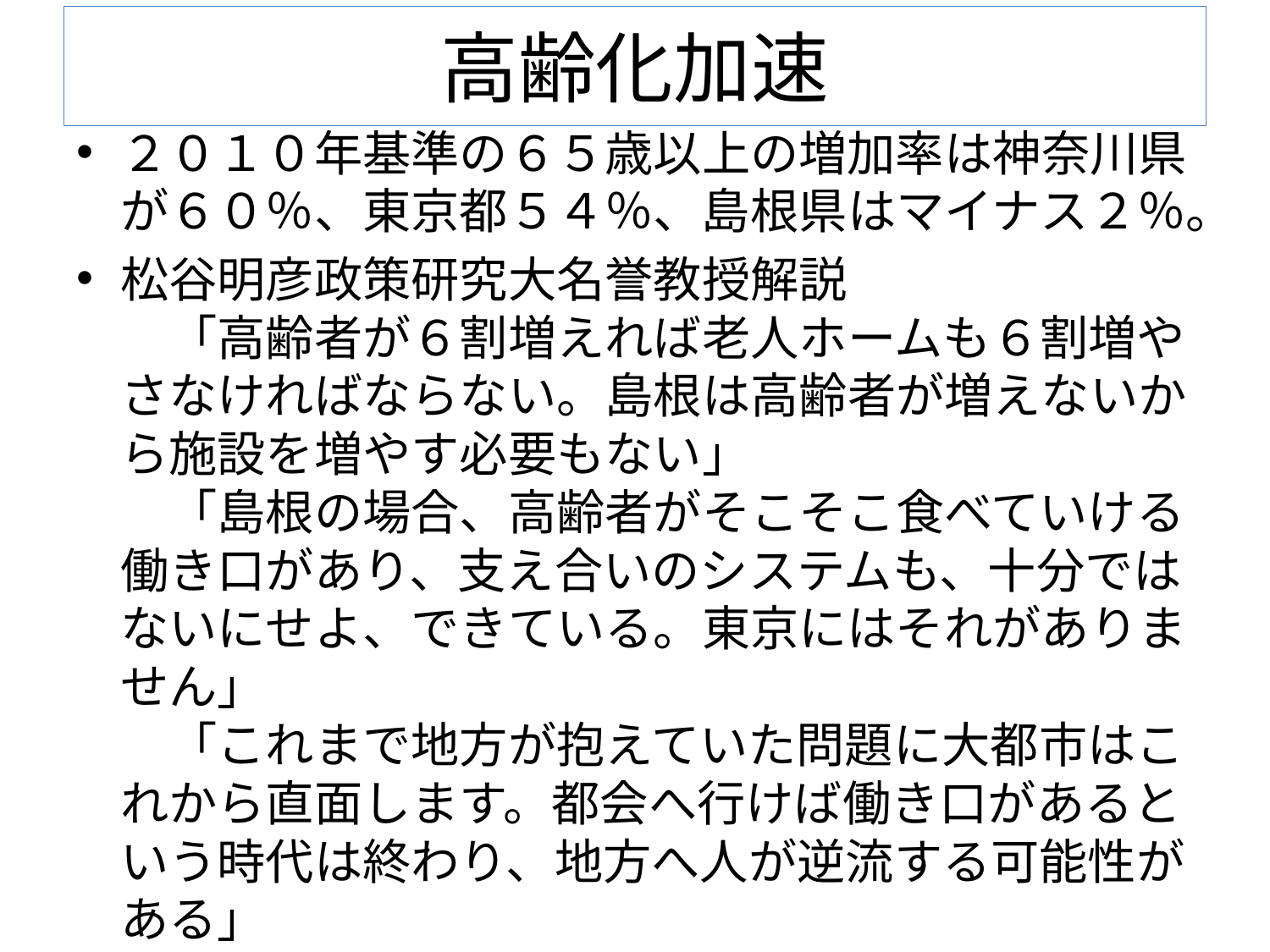

# 高齢化加速
２０１０年基準の６５歳以上の増加率は神奈川県が６０％、東京都５４％、島根県はマイナス２％。
松谷明彦政策研究大名誉教授解説
　「高齢者が６割増えれば老人ホームも６割増やさなければならない。島根は高齢者が増えないから施設を増やす必要もない」
　「島根の場合、高齢者がそこそこ食べていける働き口があり、支え合いのシステムも、十分ではないにせよ、できている。東京にはそれがありません」
　「これまで地方が抱えていた問題に大都市はこれから直面します。都会へ行けば働き口があるという時代は終わり、地方へ人が逆流する可能性がある」